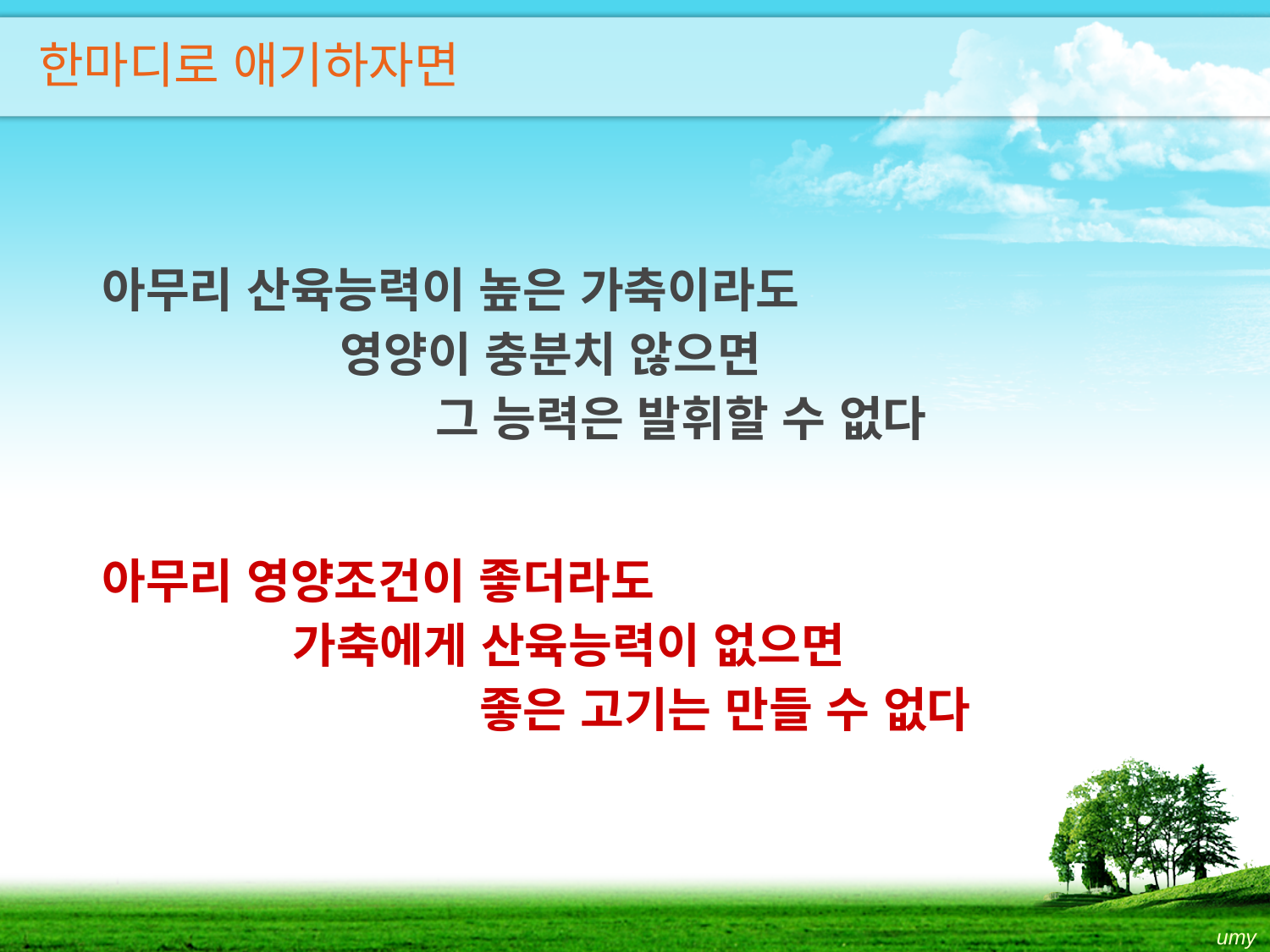

한마디로 애기하자면

아무리 산육능력이 높은 가축이라도
　　　　　영양이 충분치 않으면
　　　　　　　그 능력은 발휘할 수 없다

아무리 영양조건이 좋더라도
　　　　가축에게 산육능력이 없으면
   　　　　　　　좋은 고기는 만들 수 없다
umy